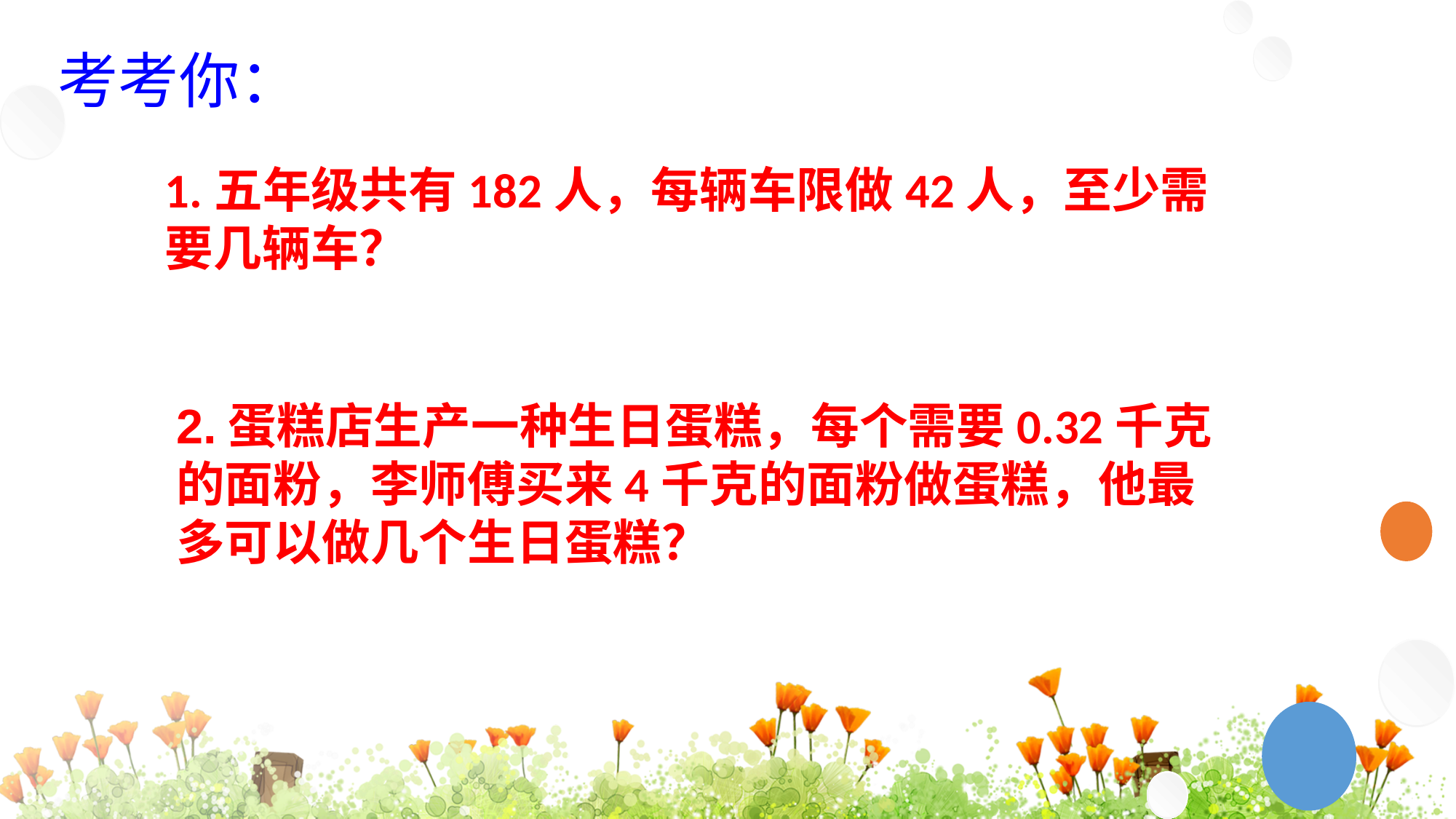

考考你：
1.五年级共有182人，每辆车限做42人，至少需要几辆车？
2.蛋糕店生产一种生日蛋糕，每个需要0.32千克的面粉，李师傅买来4千克的面粉做蛋糕，他最多可以做几个生日蛋糕？